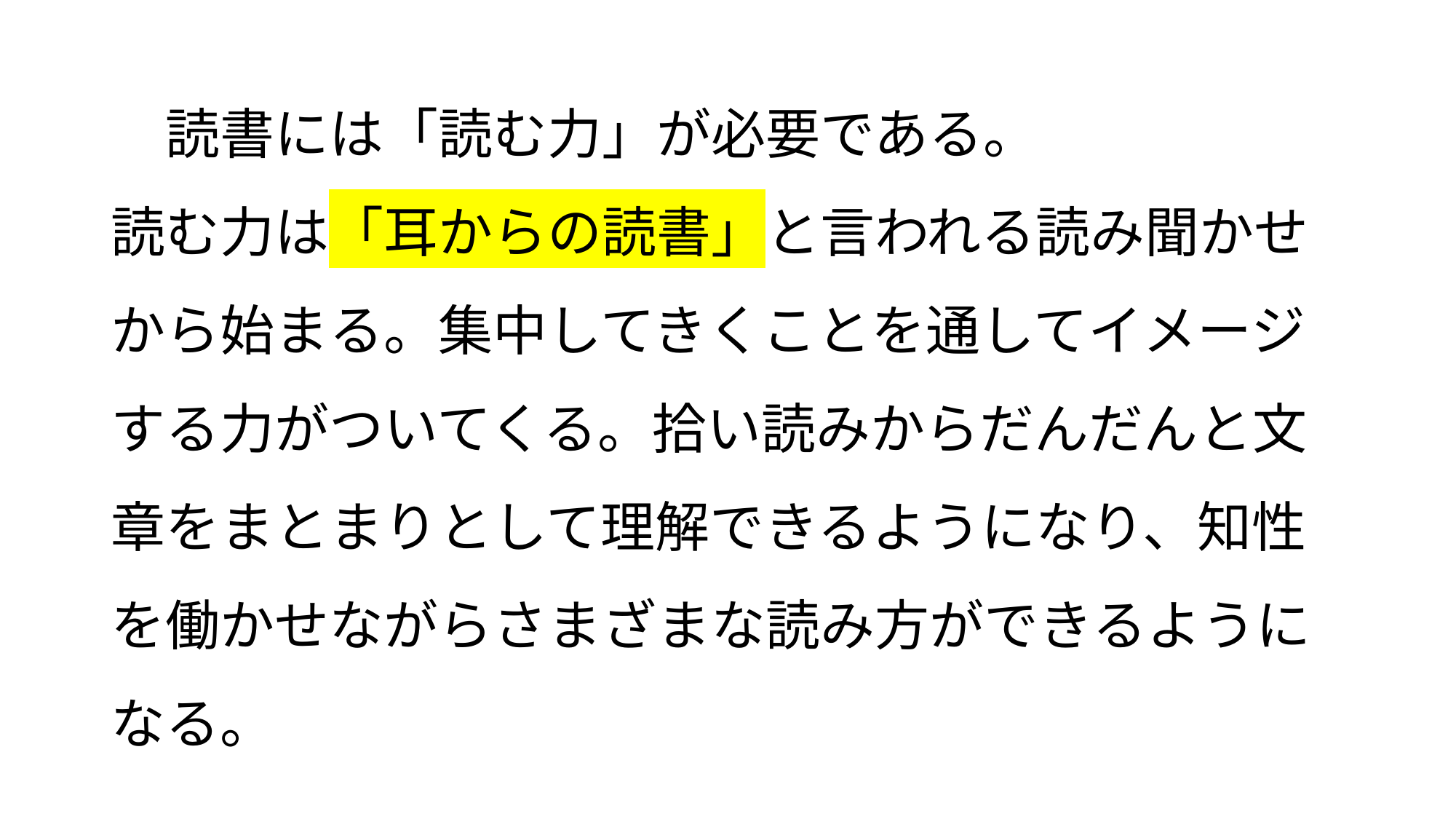

# 読書には「読む力」が必要である。 読む力は「耳からの読書」と言われる読み聞かせから始まる。集中してきくことを通してイメージする力がついてくる。拾い読みからだんだんと文章をまとまりとして理解できるようになり、知性を働かせながらさまざまな読み方ができるようになる。